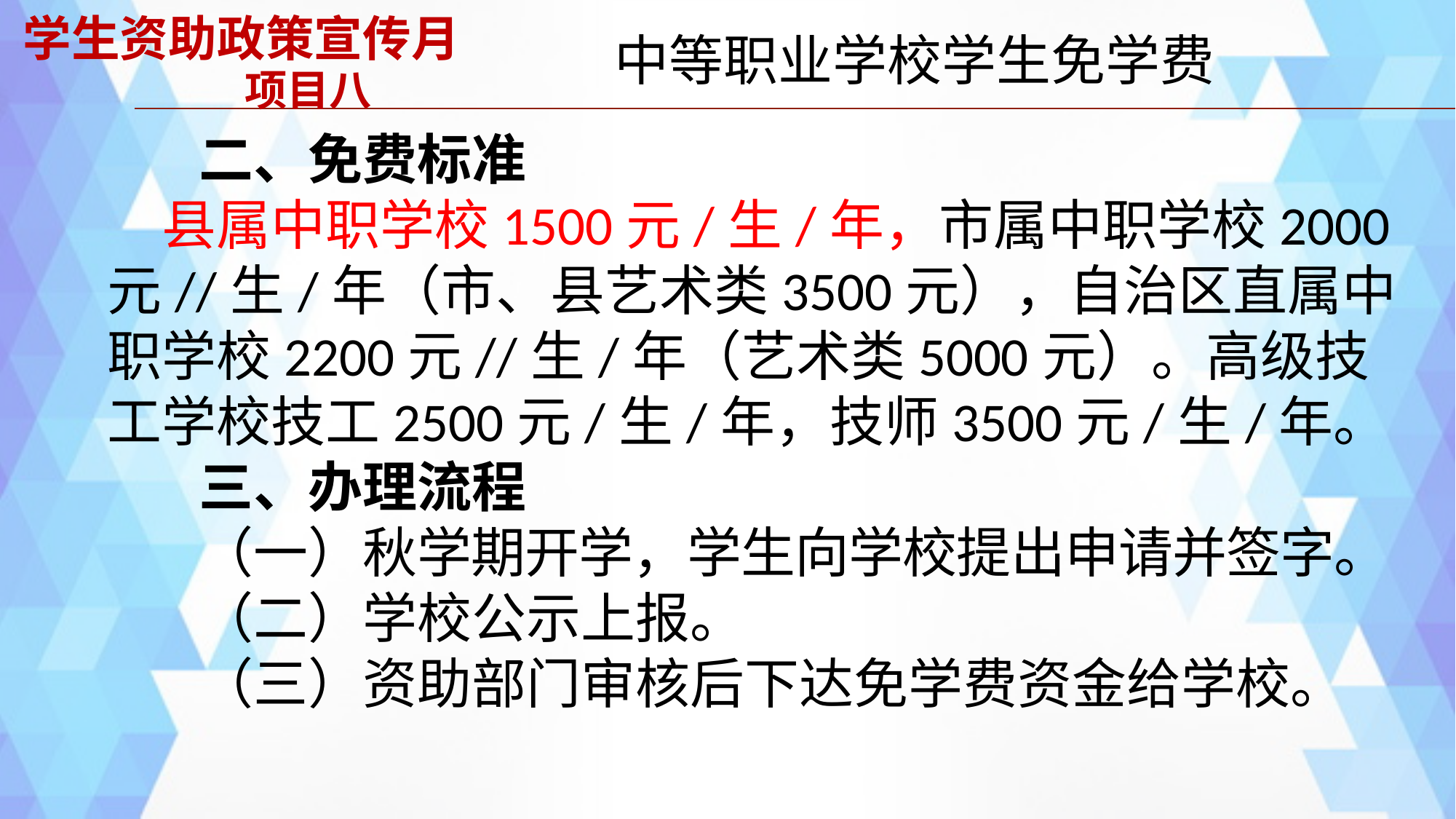

# 学生资助政策宣传月 项目八
           中等职业学校学生免学费

  二、免费标准
县属中职学校1500元/生/年，市属中职学校2000元//生/年（市、县艺术类3500元），自治区直属中职学校2200元//生/年（艺术类5000元）。高级技工学校技工2500元/生/年，技师3500元/生/年。
  三、办理流程
  （一）秋学期开学，学生向学校提出申请并签字。
  （二）学校公示上报。
  （三）资助部门审核后下达免学费资金给学校。